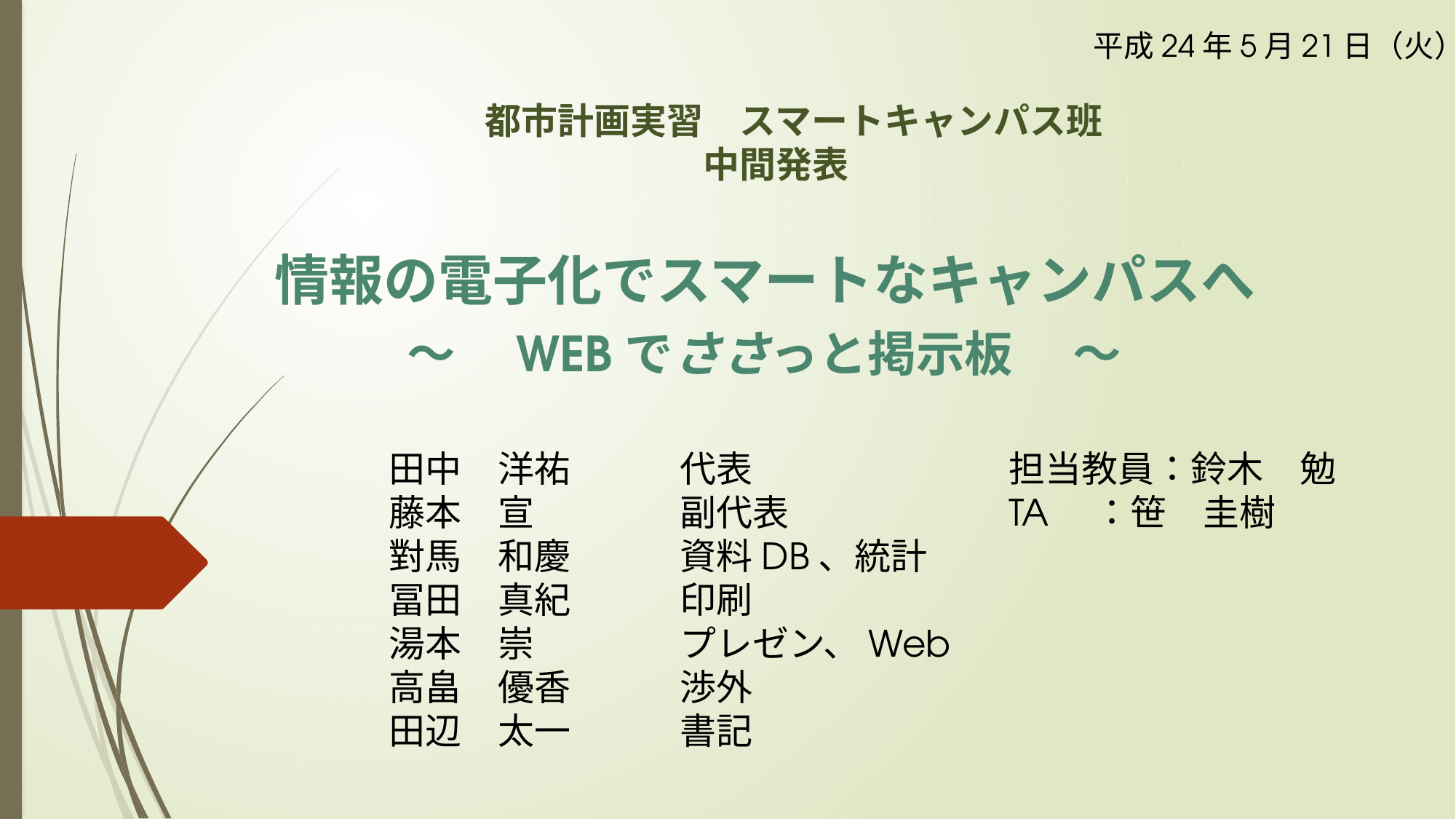

平成24年5月21日（火）
都市計画実習　スマートキャンパス班
　　　　　　中間発表
# 情報の電子化でスマートなキャンパスへ
　　　～　WEBでささっと掲示板 　～
田中　洋祐　　　代表
藤本　宣　　　　副代表
對馬　和慶　　　資料DB、統計
冨田　真紀　　　印刷
湯本　崇　　　　プレゼン、Web
高畠　優香　　　渉外
田辺　太一　　　書記
担当教員：鈴木　勉
TA　：笹　圭樹